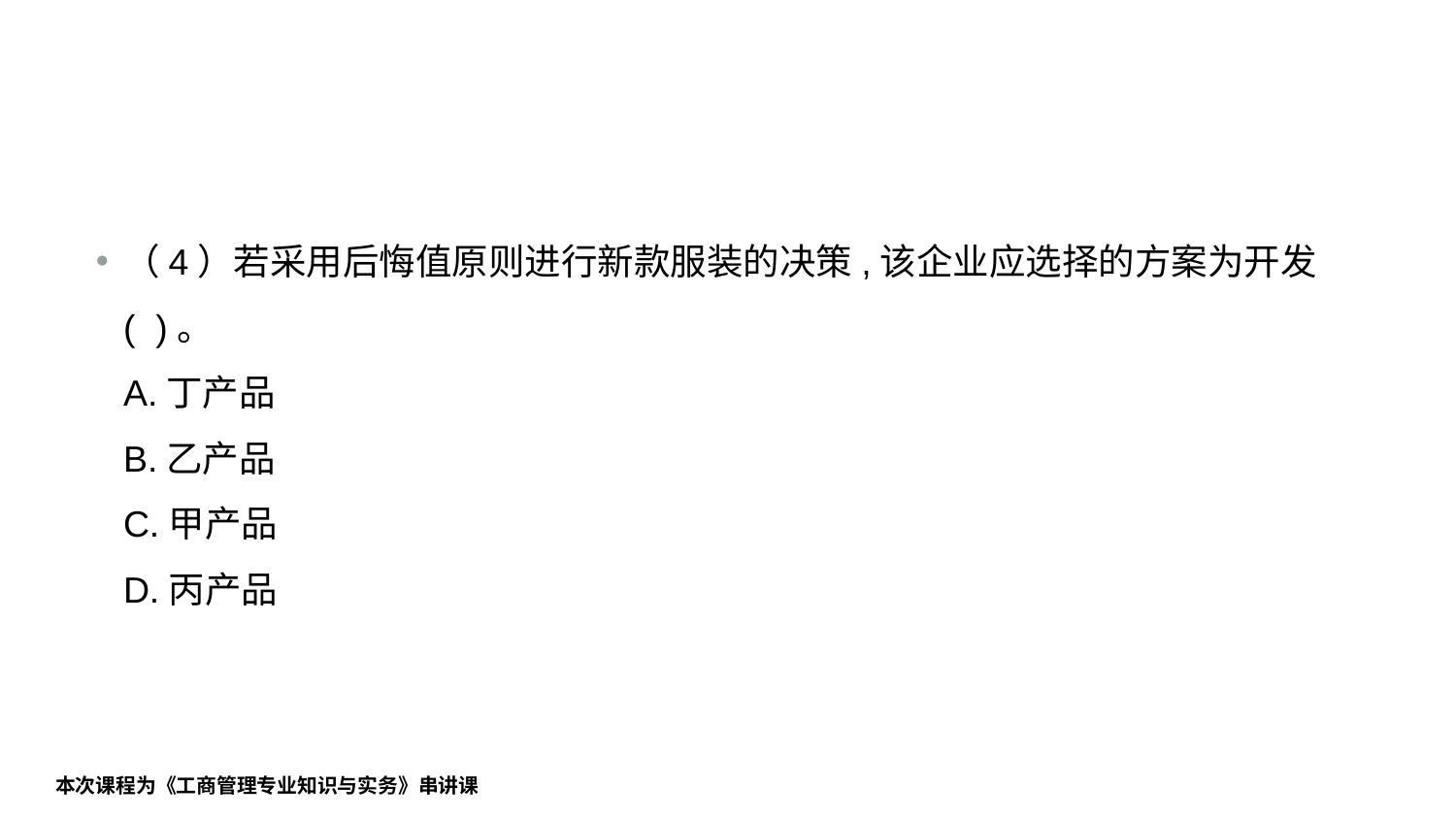

#

（4）若采用后悔值原则进行新款服装的决策,该企业应选择的方案为开发(  )。
A.丁产品
B.乙产品
C.甲产品
D.丙产品